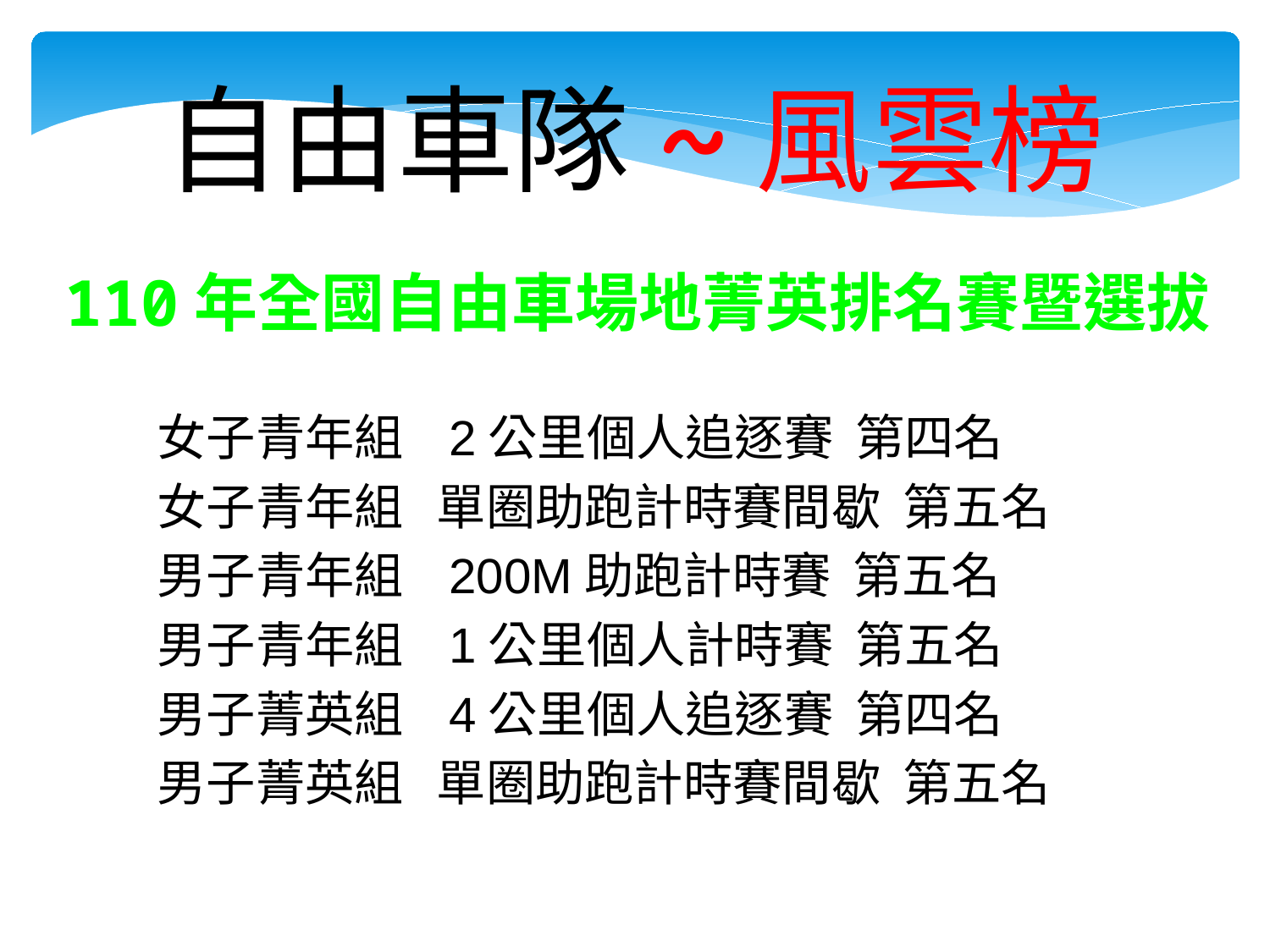

自由車隊~風雲榜
110年全國自由車場地菁英排名賽暨選拔

女子青年組   2公里個人追逐賽  第四名
女子青年組   單圈助跑計時賽間歇  第五名
男子青年組   200M助跑計時賽  第五名
男子青年組   1公里個人計時賽  第五名
男子菁英組   4公里個人追逐賽  第四名
男子菁英組   單圈助跑計時賽間歇  第五名